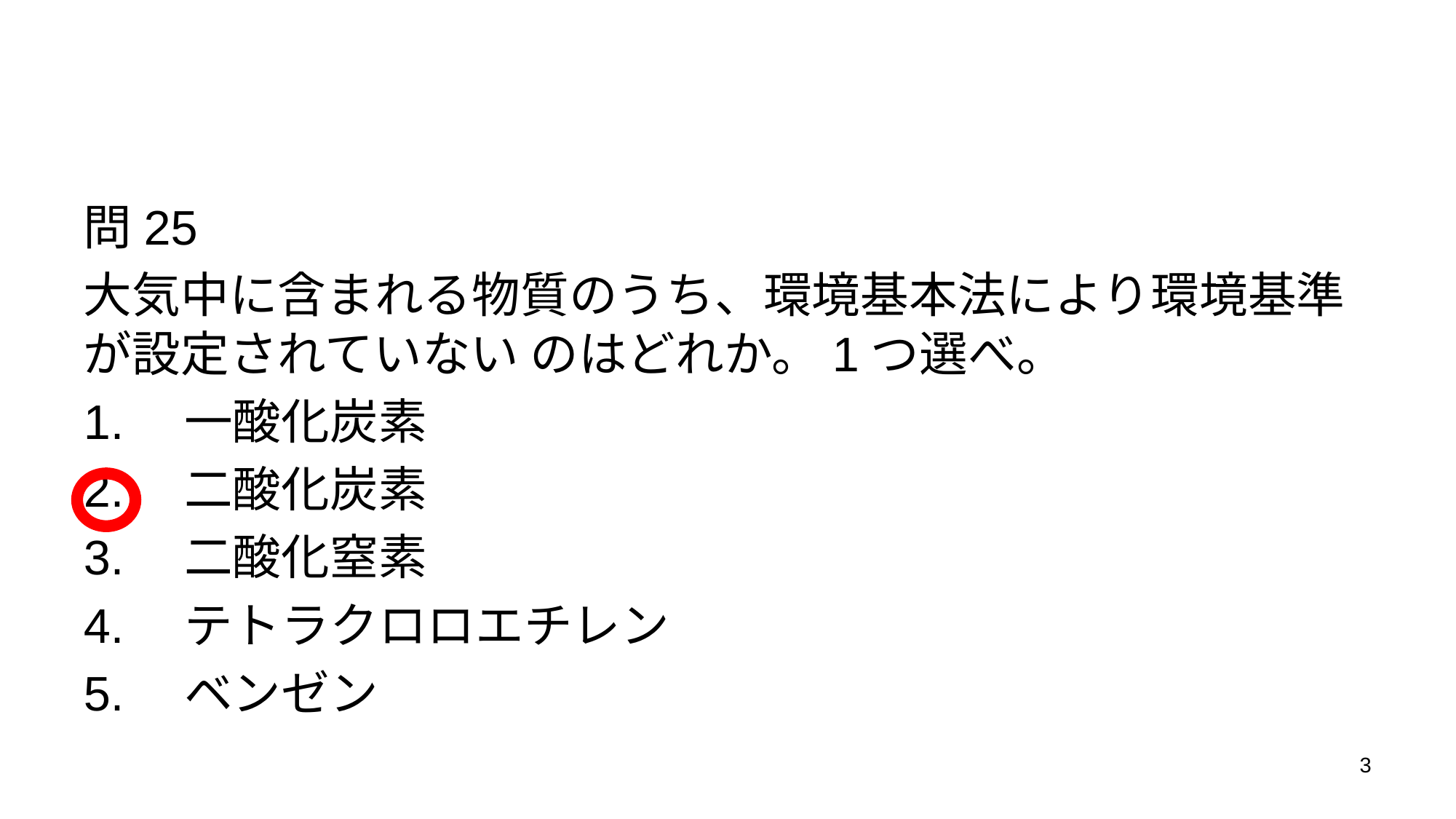

#
問25
大気中に含まれる物質のうち、環境基本法により環境基準が設定されていない のはどれか。1つ選べ。
1.　一酸化炭素
2.　二酸化炭素
3.　二酸化窒素
4.　テトラクロロエチレン
5.　ベンゼン

3